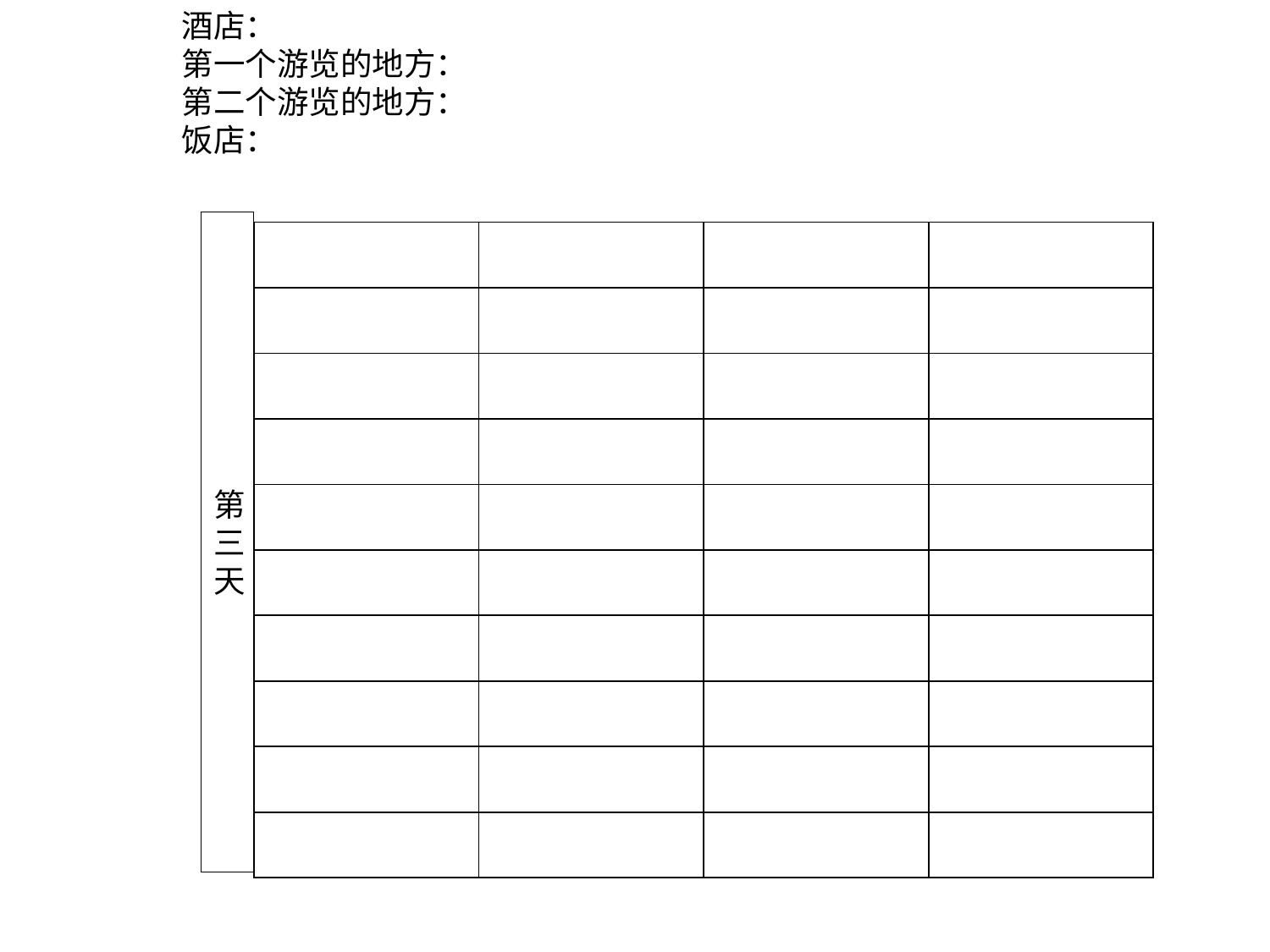

酒店：
第一个游览的地方：
第二个游览的地方：
饭店：

第
三
天

|  |  |  |  |
| --- | --- | --- | --- |
|  |  |  |  |
|  |  |  |  |
|  |  |  |  |
|  |  |  |  |
|  |  |  |  |
|  |  |  |  |
|  |  |  |  |
|  |  |  |  |
|  |  |  |  |